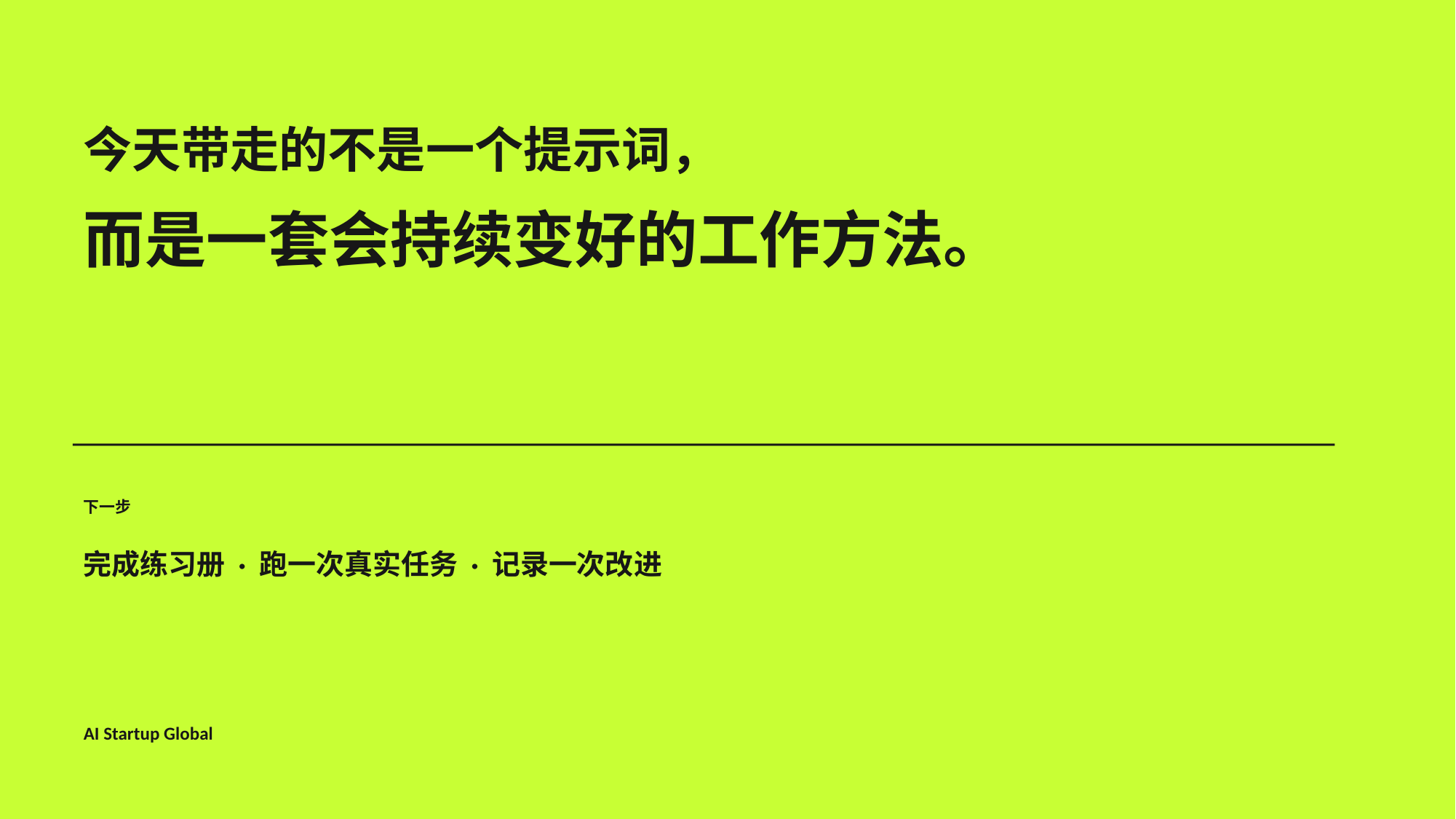

今天带走的不是一个提示词，
而是一套会持续变好的工作方法。

下一步
完成练习册 · 跑一次真实任务 · 记录一次改进
AI Startup Global